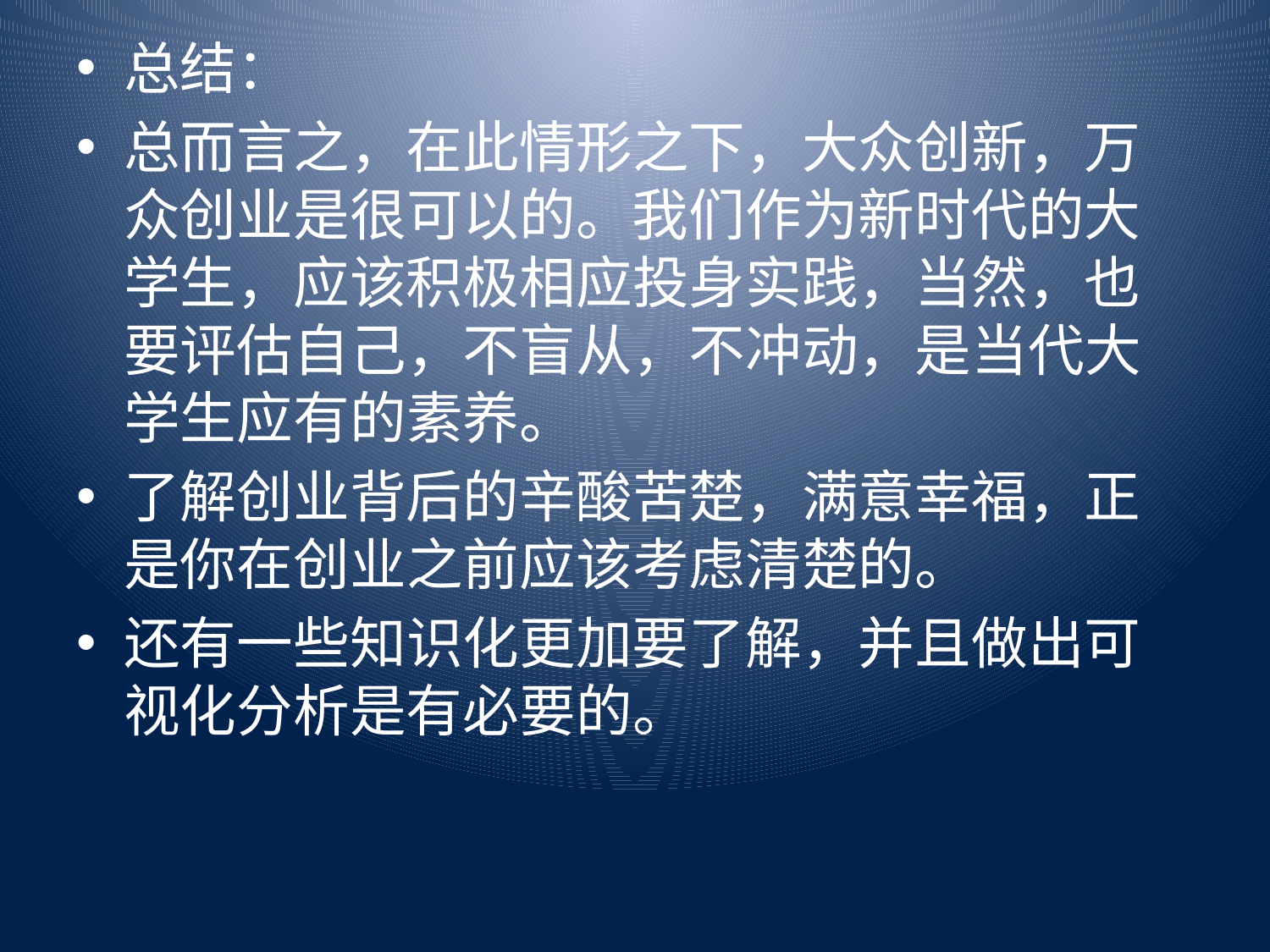

总结：
总而言之，在此情形之下，大众创新，万众创业是很可以的。我们作为新时代的大学生，应该积极相应投身实践，当然，也要评估自己，不盲从，不冲动，是当代大学生应有的素养。
了解创业背后的辛酸苦楚，满意幸福，正是你在创业之前应该考虑清楚的。
还有一些知识化更加要了解，并且做出可视化分析是有必要的。